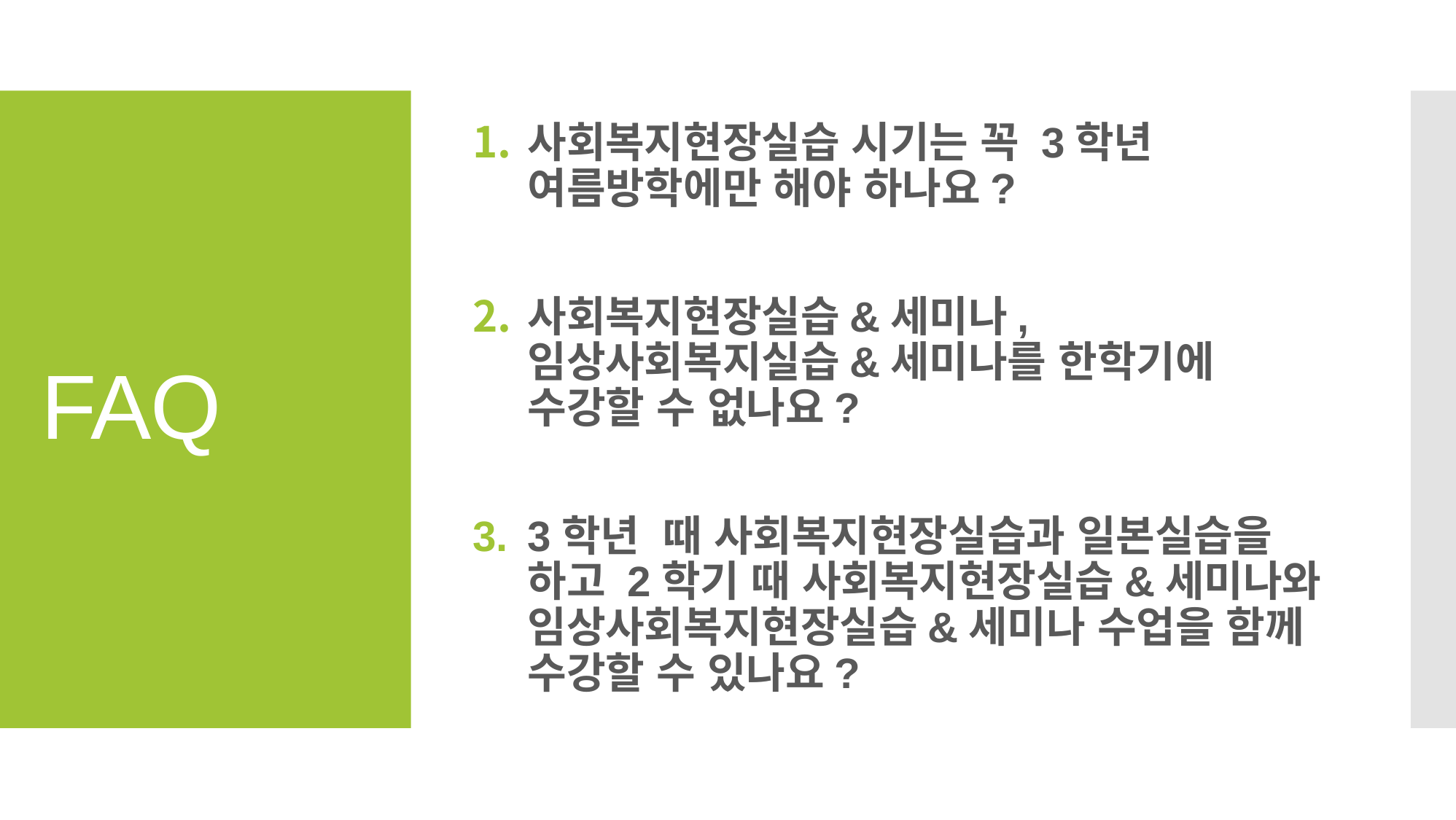

사회복지현장실습 시기는 꼭 3학년 여름방학에만 해야 하나요?

사회복지현장실습&세미나, 임상사회복지실습&세미나를 한학기에 수강할 수 없나요?

3학년  때 사회복지현장실습과 일본실습을 하고 2학기 때 사회복지현장실습&세미나와 임상사회복지현장실습&세미나 수업을 함께 수강할 수 있나요?
# FAQ